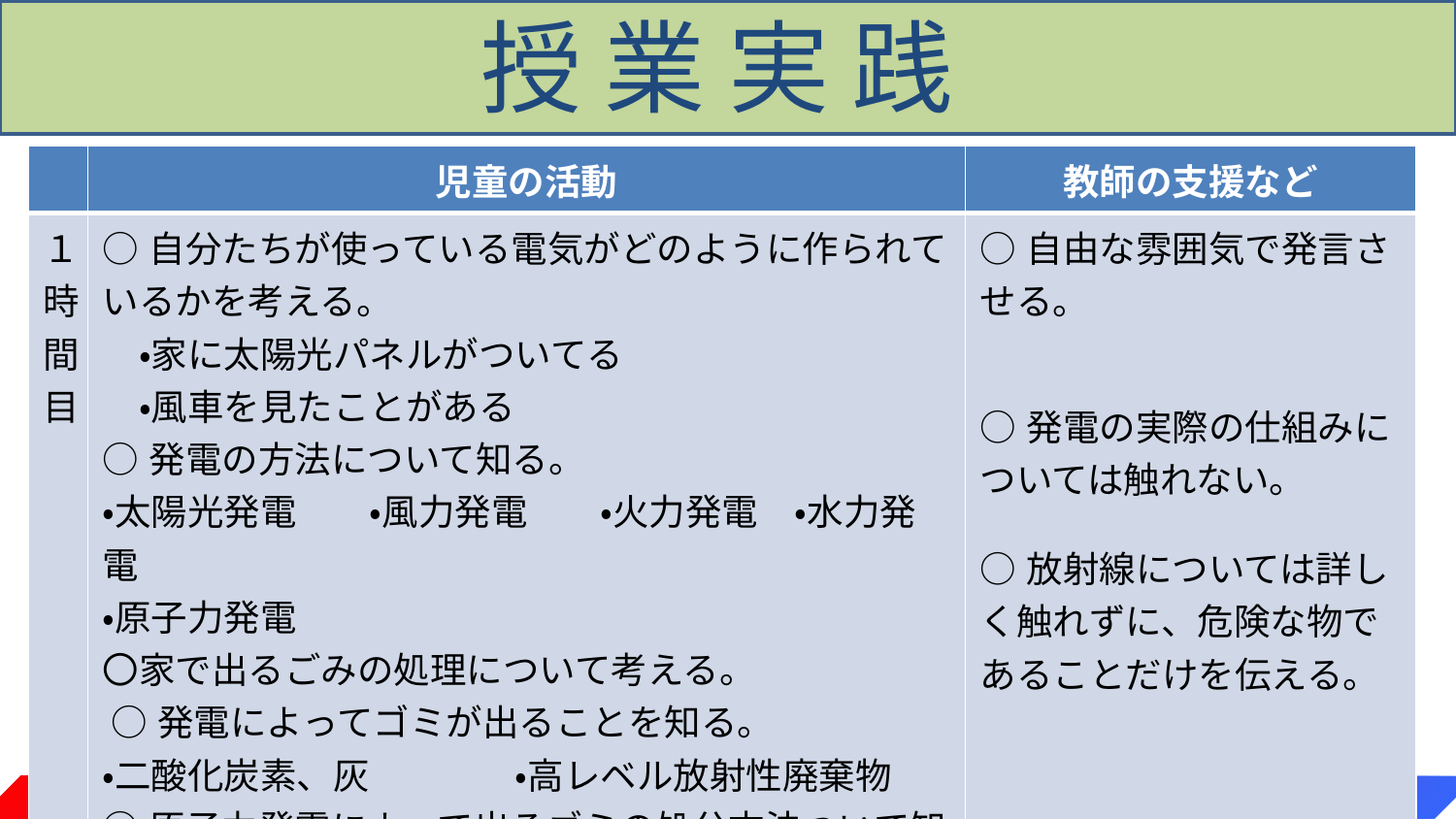

授 業 実 践

|  | 児童の活動 | 教師の支援など |
| --- | --- | --- |
| １時間目 | ○自分たちが使っている電気がどのように作られているかを考える。 　・家に太陽光パネルがついてる 　・風車を見たことがある ○発電の方法について知る。 ・太陽光発電　　・風力発電　　・火力発電　・水力発電 ・原子力発電 〇家で出るごみの処理について考える。  ○発電によってゴミが出ることを知る。 ・二酸化炭素、灰　　　　・高レベル放射性廃棄物  ○原子力発電によって出るゴミの処分方法ついて知る。 　　・地層処分 | ○自由な雰囲気で発言させる。      ○発電の実際の仕組みについては触れない。    ○放射線については詳しく触れずに、危険な物であることだけを伝える。 |